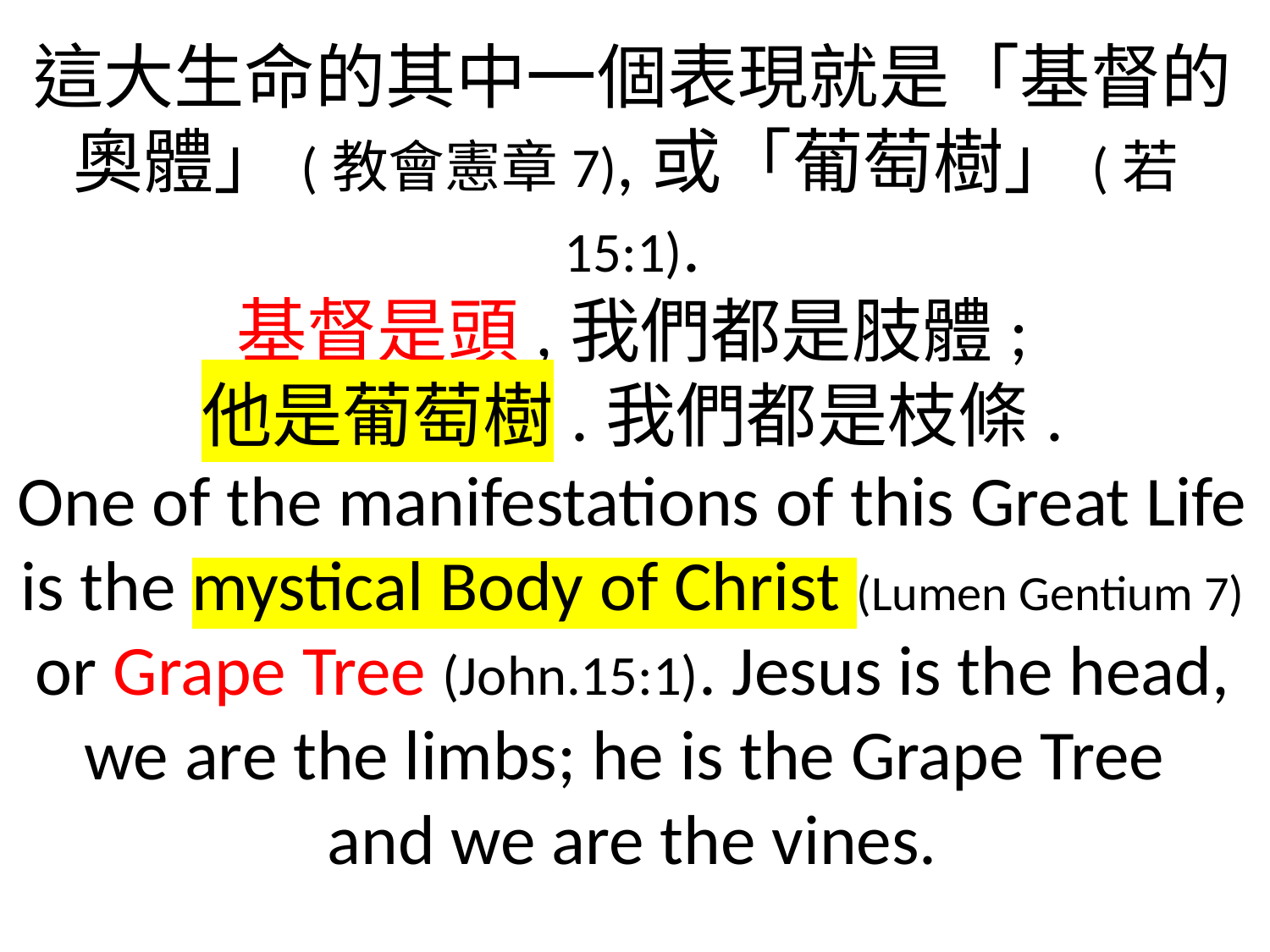

這大生命的其中一個表現就是「基督的奧體」(教會憲章7),或「葡萄樹」(若15:1).
基督是頭,我們都是肢體;
他是葡萄樹.我們都是枝條.
One of the manifestations of this Great Life is the mystical Body of Christ (Lumen Gentium 7) or Grape Tree (John.15:1). Jesus is the head, we are the limbs; he is the Grape Tree
and we are the vines.